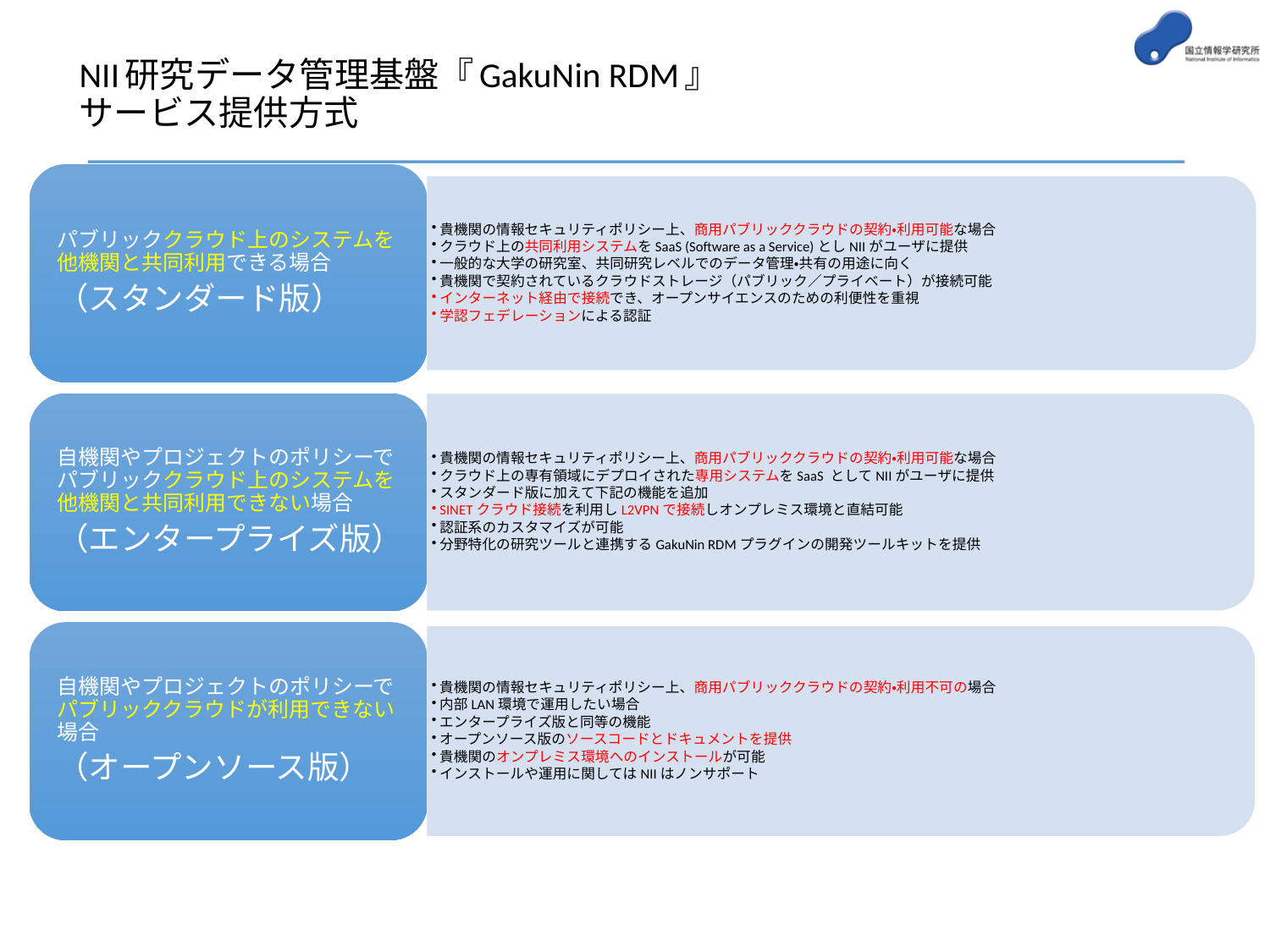

# NII研究データ管理基盤『GakuNin RDM』 サービス提供方式
貴機関の情報セキュリティポリシー上、商用パブリッククラウドの契約・利用可能な場合
クラウド上の共同利用システムをSaaS (Software as a Service)としNIIがユーザに提供
一般的な大学の研究室、共同研究レベルでのデータ管理・共有の用途に向く
貴機関で契約されているクラウドストレージ（パブリック／プライベート）が接続可能
インターネット経由で接続でき、オープンサイエンスのための利便性を重視
学認フェデレーションによる認証
パブリッククラウド上のシステムを他機関と共同利用できる場合
（スタンダード版）
貴機関の情報セキュリティポリシー上、商用パブリッククラウドの契約・利用可能な場合
クラウド上の専有領域にデプロイされた専用システムをSaaS としてNIIがユーザに提供
スタンダード版に加えて下記の機能を追加
SINETクラウド接続を利用しL2VPNで接続しオンプレミス環境と直結可能
認証系のカスタマイズが可能
分野特化の研究ツールと連携するGakuNin RDMプラグインの開発ツールキットを提供
自機関やプロジェクトのポリシーでパブリッククラウド上のシステムを他機関と共同利用できない場合
（エンタープライズ版）
貴機関の情報セキュリティポリシー上、商用パブリッククラウドの契約・利用不可の場合
内部LAN環境で運用したい場合
エンタープライズ版と同等の機能
オープンソース版のソースコードとドキュメントを提供
貴機関のオンプレミス環境へのインストールが可能
インストールや運用に関してはNIIはノンサポート
自機関やプロジェクトのポリシーでパブリッククラウドが利用できない場合
（オープンソース版）